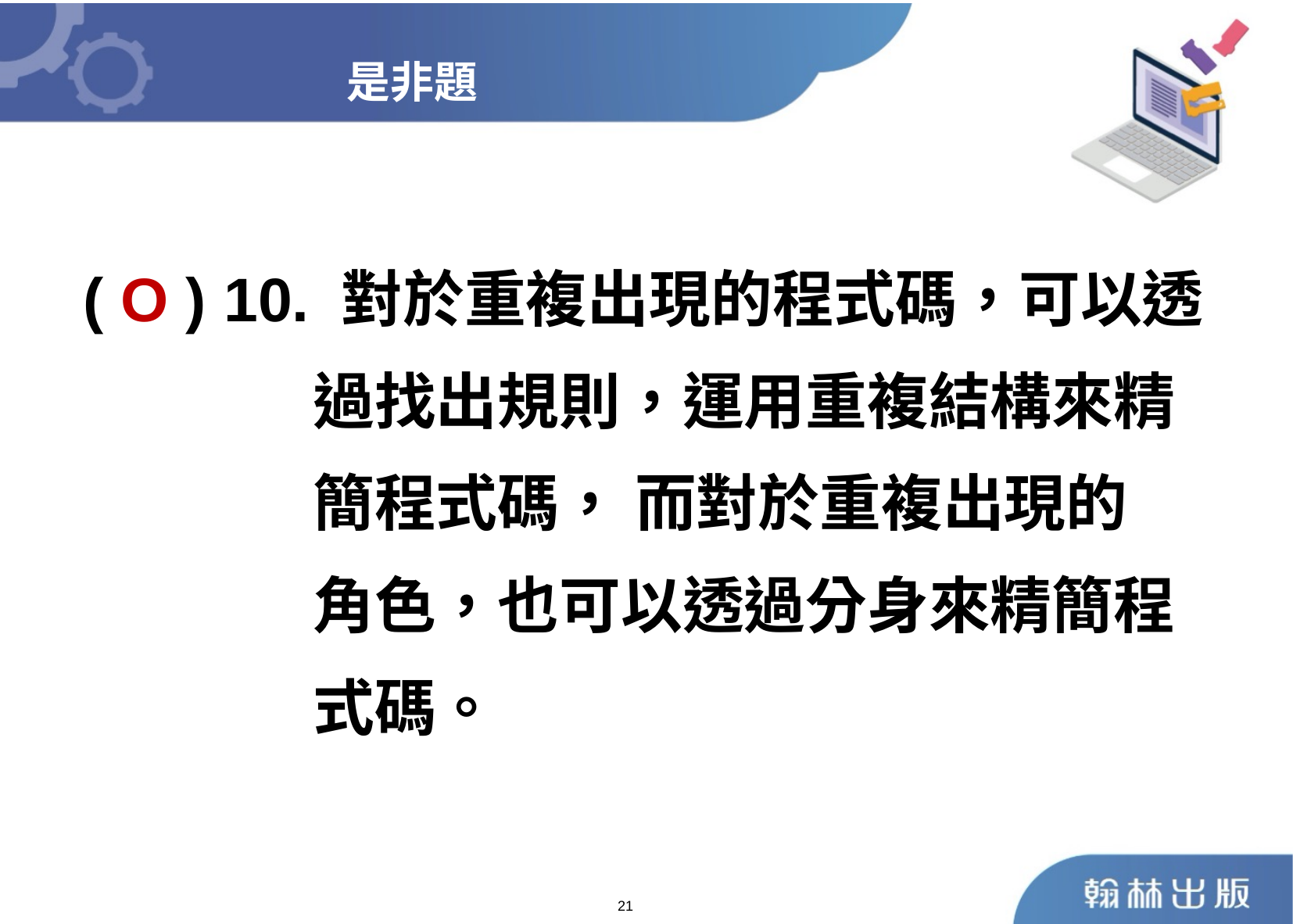

是非題
	( O ) 10. 對於重複出現的程式碼，可以透
                 過找出規則，運用重複結構來精
                 簡程式碼， 而對於重複出現的
                 角色，也可以透過分身來精簡程
                 式碼。
21